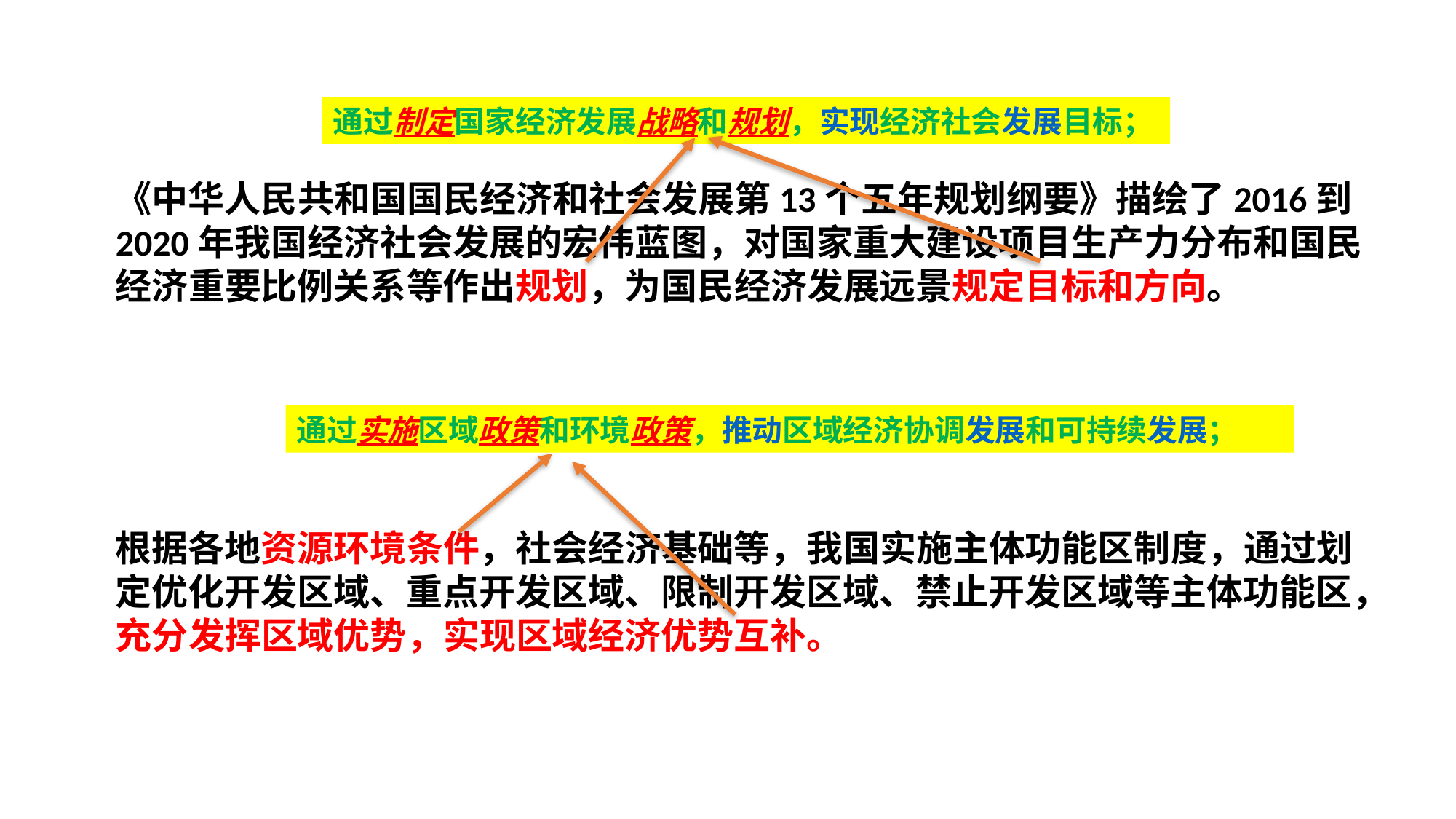

通过制定国家经济发展战略和规划，实现经济社会发展目标；

《中华人民共和国国民经济和社会发展第13个五年规划纲要》描绘了2016到2020年我国经济社会发展的宏伟蓝图，对国家重大建设项目生产力分布和国民经济重要比例关系等作出规划，为国民经济发展远景规定目标和方向。

根据各地资源环境条件，社会经济基础等，我国实施主体功能区制度，通过划定优化开发区域、重点开发区域、限制开发区域、禁止开发区域等主体功能区，充分发挥区域优势，实现区域经济优势互补。

通过实施区域政策和环境政策，推动区域经济协调发展和可持续发展；